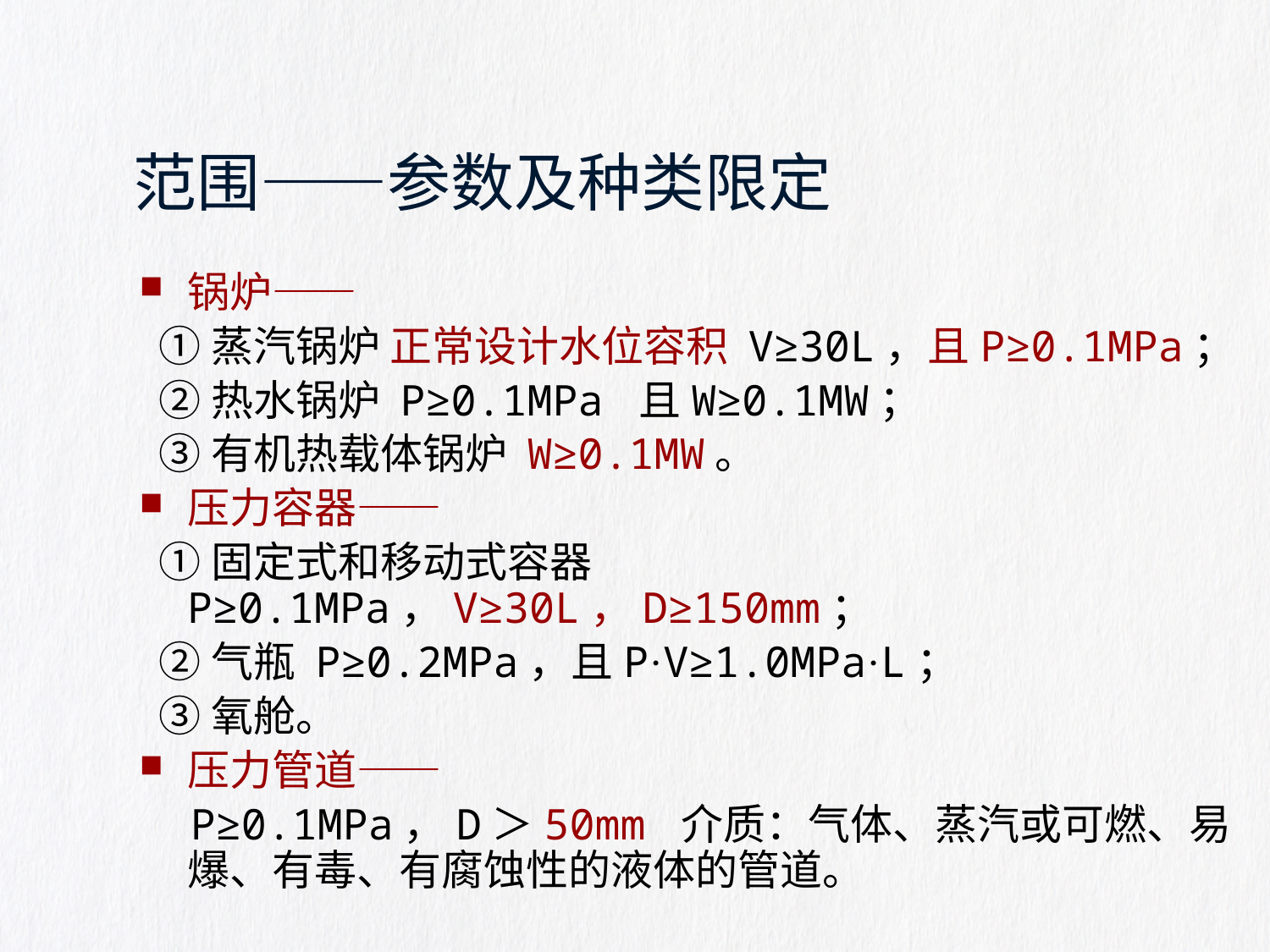

# 范围——参数及种类限定
锅炉——
  ①蒸汽锅炉 正常设计水位容积 V≥30L，且P≥0.1MPa；
  ②热水锅炉 P≥0.1MPa 且W≥0.1MW；
  ③有机热载体锅炉 W≥0.1MW。
压力容器——
  ①固定式和移动式容器 P≥0.1MPa，V≥30L，D≥150mm；
  ②气瓶 P≥0.2MPa，且P·V≥1.0MPa·L；
  ③氧舱。
压力管道——
  P≥0.1MPa，D＞50mm 介质：气体、蒸汽或可燃、易爆、有毒、有腐蚀性的液体的管道。
18